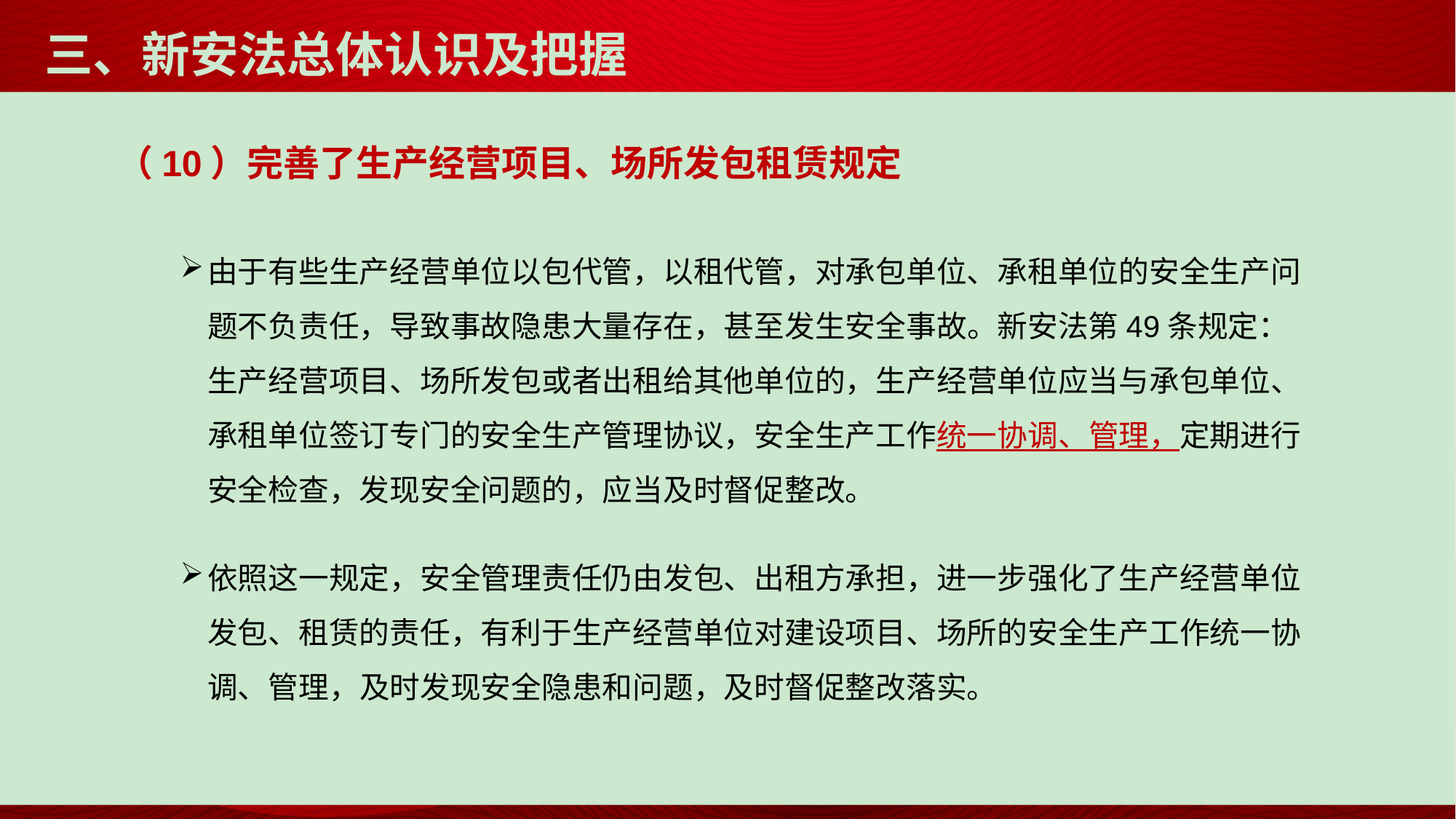

# 三、新安法总体认识及把握
（10）完善了生产经营项目、场所发包租赁规定
由于有些生产经营单位以包代管，以租代管，对承包单位、承租单位的安全生产问题不负责任，导致事故隐患大量存在，甚至发生安全事故。新安法第49条规定：生产经营项目、场所发包或者出租给其他单位的，生产经营单位应当与承包单位、承租单位签订专门的安全生产管理协议，安全生产工作统一协调、管理，定期进行安全检查，发现安全问题的，应当及时督促整改。
依照这一规定，安全管理责任仍由发包、出租方承担，进一步强化了生产经营单位发包、租赁的责任，有利于生产经营单位对建设项目、场所的安全生产工作统一协调、管理，及时发现安全隐患和问题，及时督促整改落实。